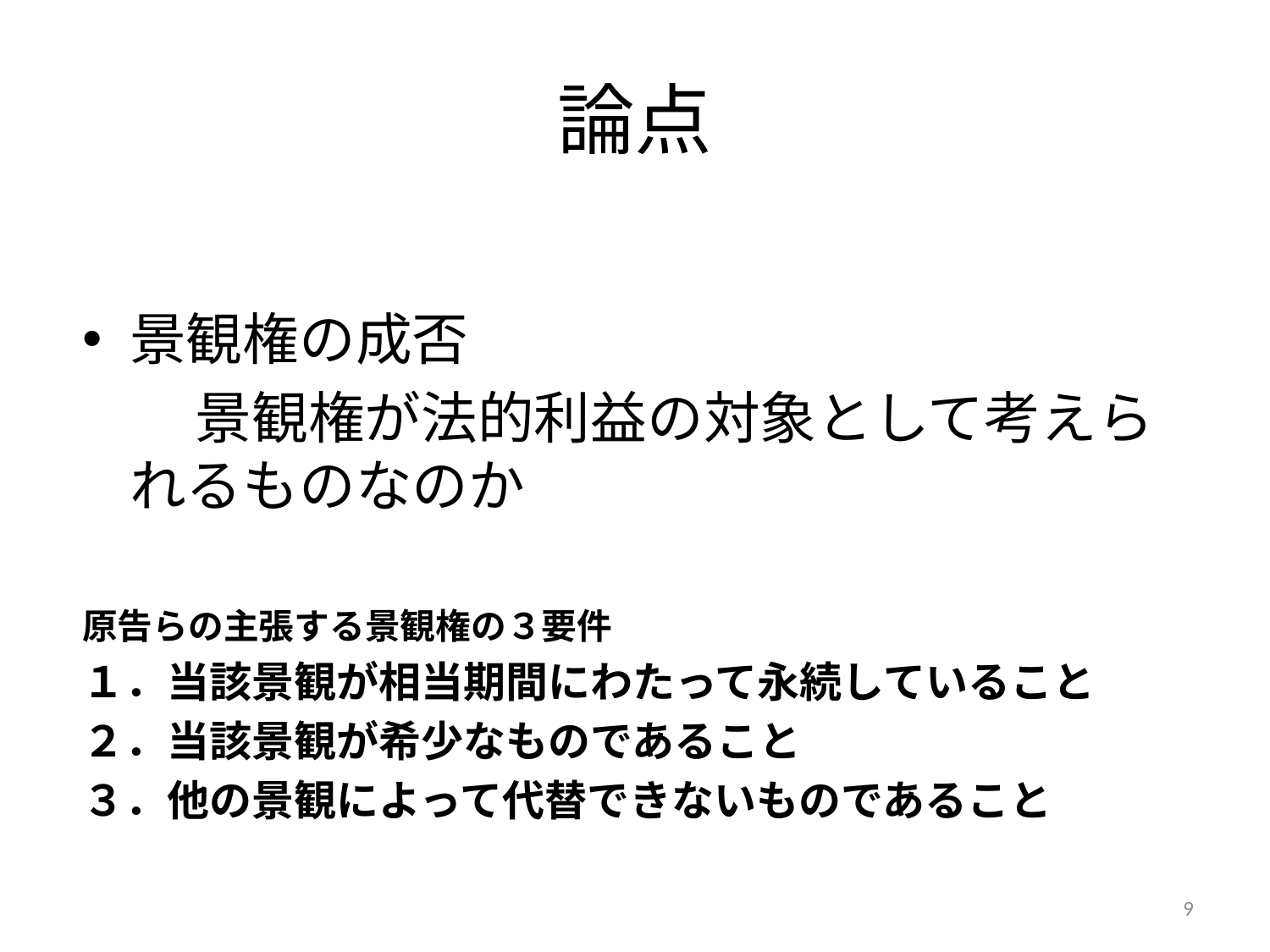

# 論点

景観権の成否
　　景観権が法的利益の対象として考えられるものなのか

原告らの主張する景観権の３要件
１．当該景観が相当期間にわたって永続していること
２．当該景観が希少なものであること
３．他の景観によって代替できないものであること

9